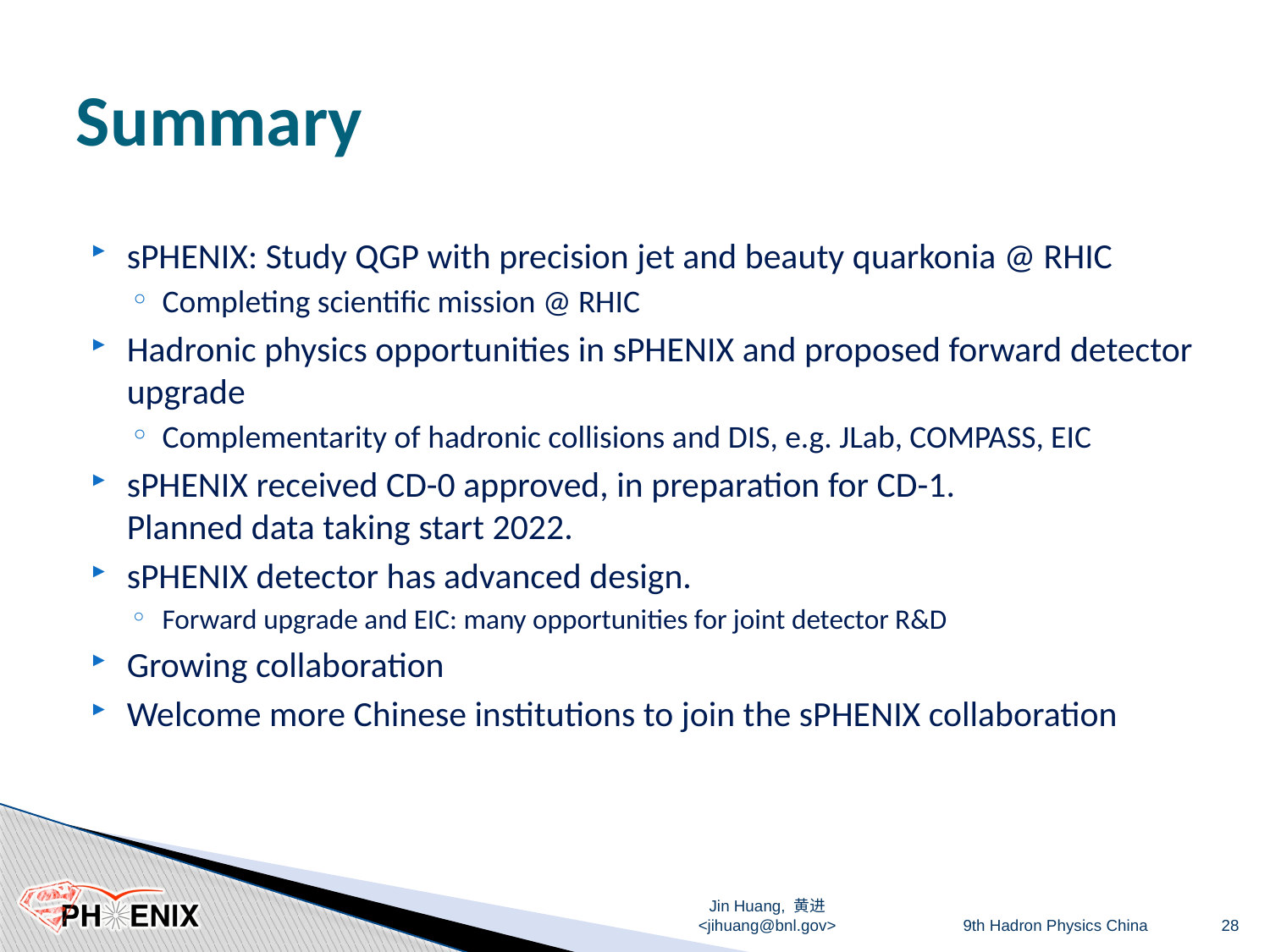

# Summary
sPHENIX: Study QGP with precision jet and beauty quarkonia @ RHIC
Completing scientific mission @ RHIC
Hadronic physics opportunities in sPHENIX and proposed forward detector upgrade
Complementarity of hadronic collisions and DIS, e.g. JLab, COMPASS, EIC
sPHENIX received CD-0 approved, in preparation for CD-1.
Planned data taking start 2022.
sPHENIX detector has advanced design.
Forward upgrade and EIC: many opportunities for joint detector R&D
Growing collaboration
Welcome more Chinese institutions to join the sPHENIX collaboration
Jin Huang, 黄进 <jihuang@bnl.gov>
9th Hadron Physics China
28